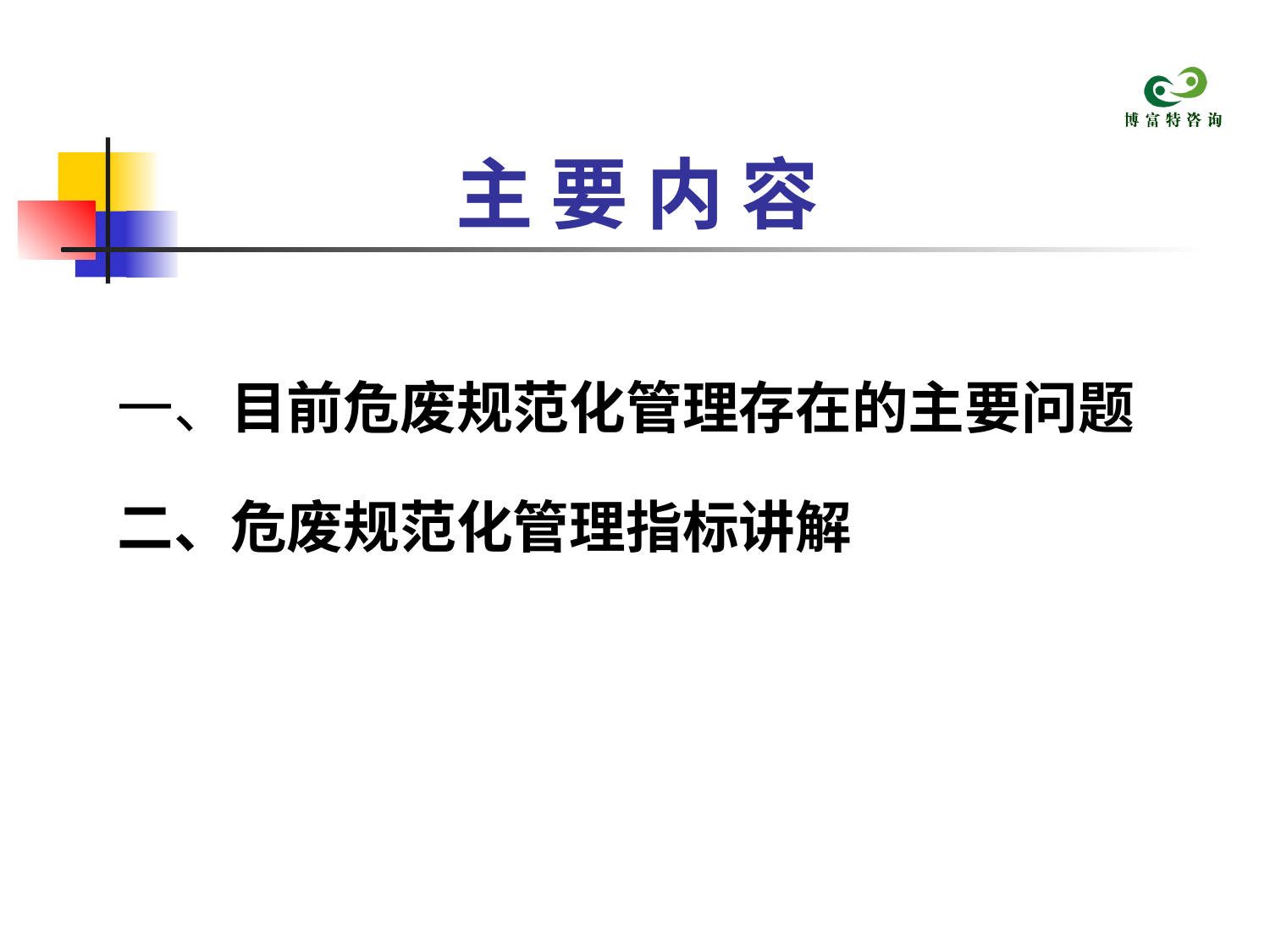

# 主 要 内 容

一、目前危废规范化管理存在的主要问题
二、危废规范化管理指标讲解